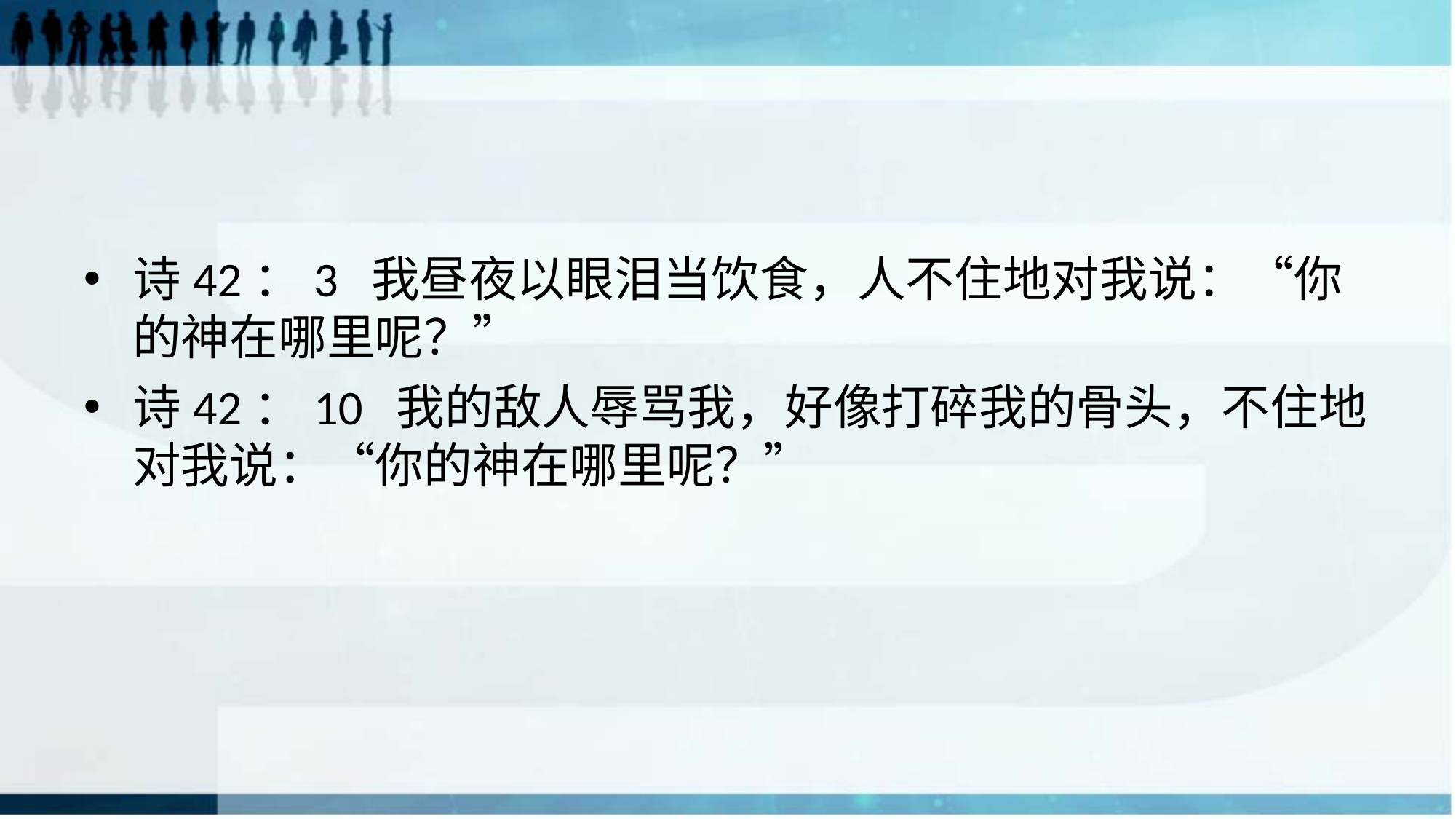

诗42：3  我昼夜以眼泪当饮食，人不住地对我说：“你的神在哪里呢？”
诗42：10  我的敌人辱骂我，好像打碎我的骨头，不住地对我说：“你的神在哪里呢？”